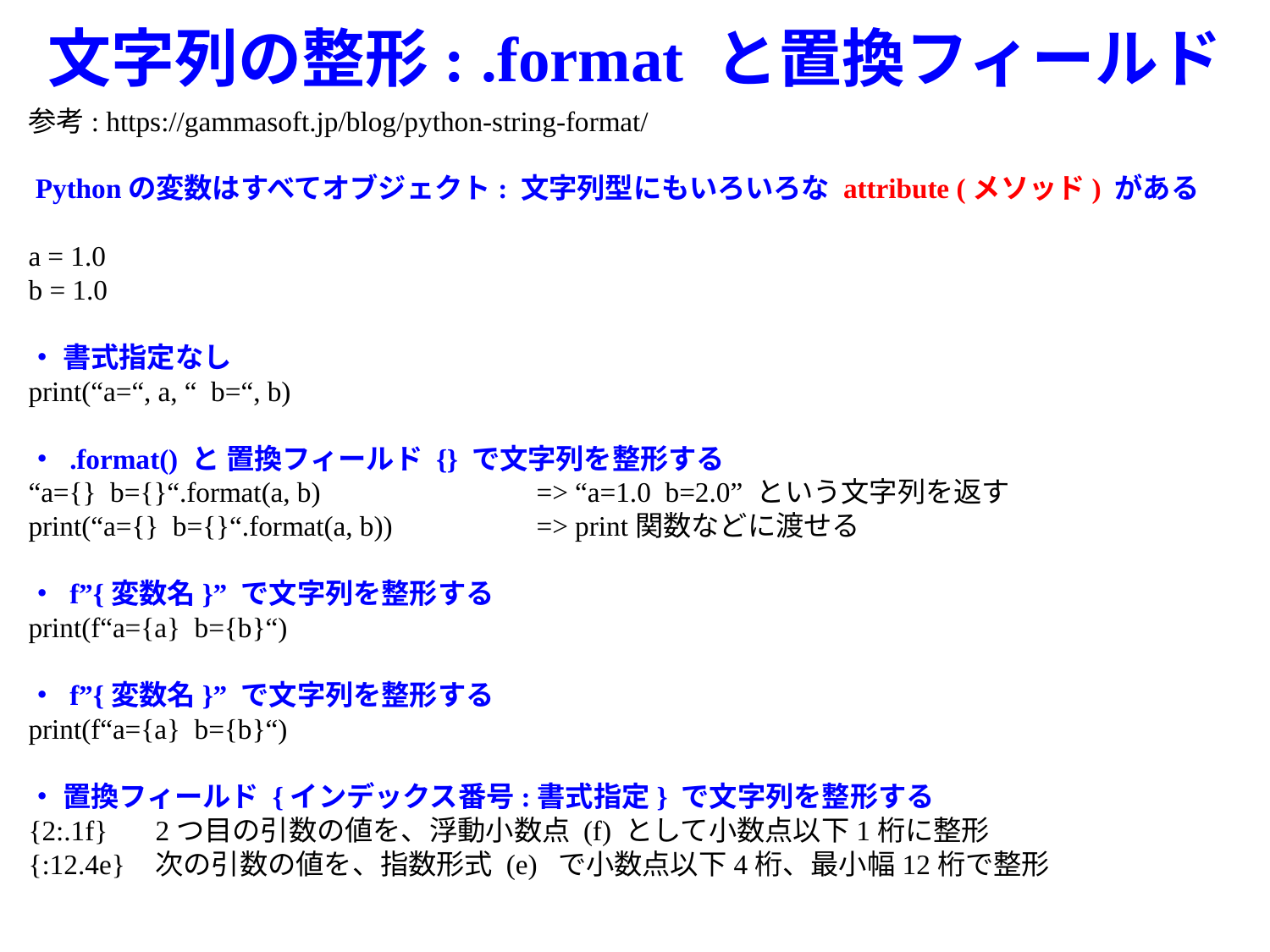

# 文字列の整形: .format と置換フィールド
参考: https://gammasoft.jp/blog/python-string-format/
 Pythonの変数はすべてオブジェクト: 文字列型にもいろいろな attribute (メソッド) がある

a = 1.0
b = 1.0

・ 書式指定なし
print(“a=“, a, “  b=“, b)

・ .format() と 置換フィールド {} で文字列を整形する
“a={}  b={}“.format(a, b)         		=> “a=1.0  b=2.0” という文字列を返す
print(“a={}  b={}“.format(a, b))		=> print関数などに渡せる

・ f”{変数名}” で文字列を整形する
print(f“a={a}  b={b}“)

・ f”{変数名}” で文字列を整形する
print(f“a={a}  b={b}“)

・ 置換フィールド {インデックス番号:書式指定} で文字列を整形する
{2:.1f}	2つ目の引数の値を、浮動小数点 (f) として小数点以下1桁に整形
{:12.4e}	次の引数の値を、指数形式 (e)  で小数点以下4桁、最小幅12桁で整形